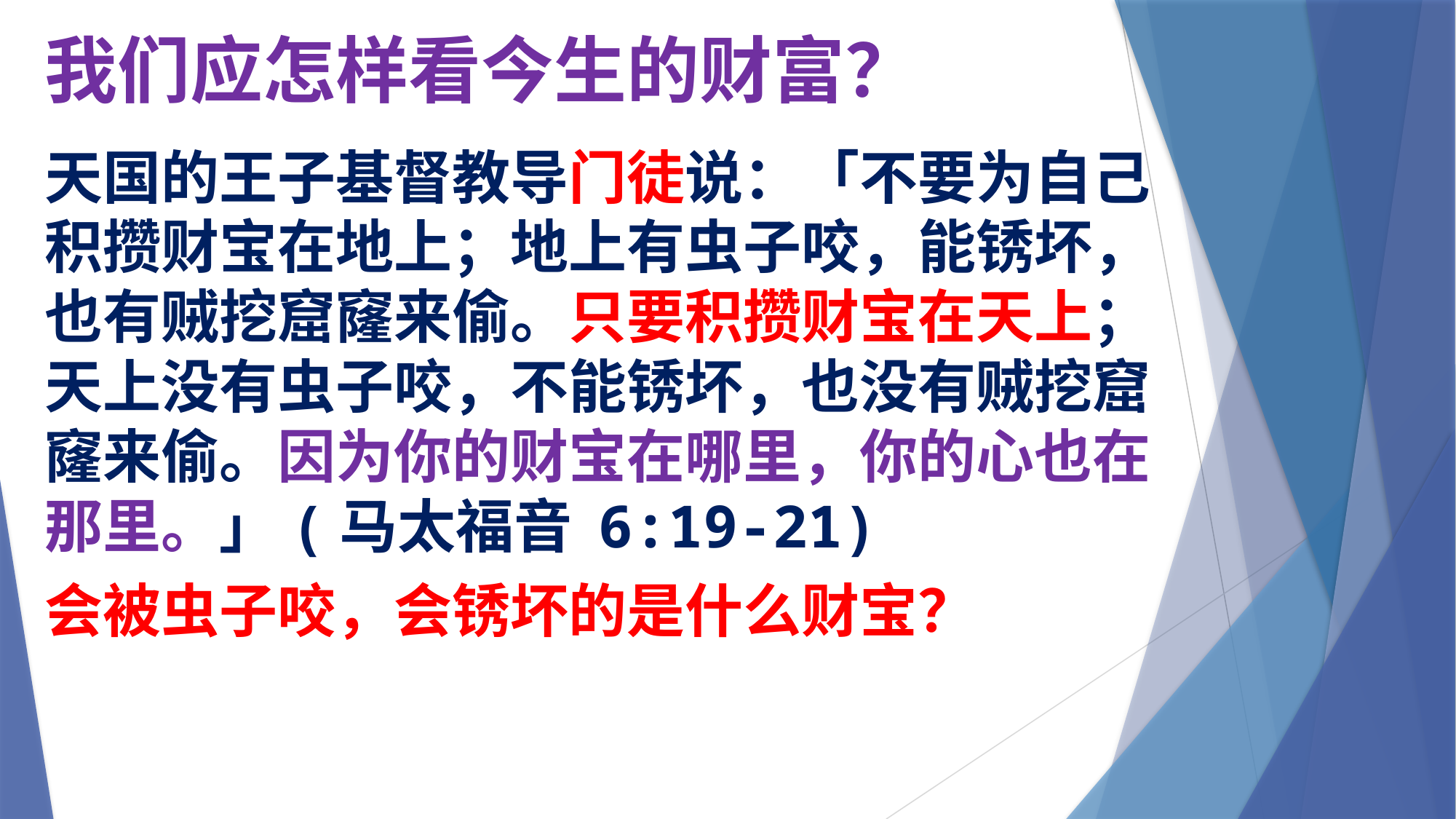

# 我们应怎样看今生的财富？
天国的王子基督教导门徒说：「不要为自己积攒财宝在地上；地上有虫子咬，能锈坏，也有贼挖窟窿来偷。只要积攒财宝在天上；天上没有虫子咬，不能锈坏，也没有贼挖窟窿来偷。因为你的财宝在哪里，你的心也在那里。」(马太福音 6:19-21)
会被虫子咬，会锈坏的是什么财宝？